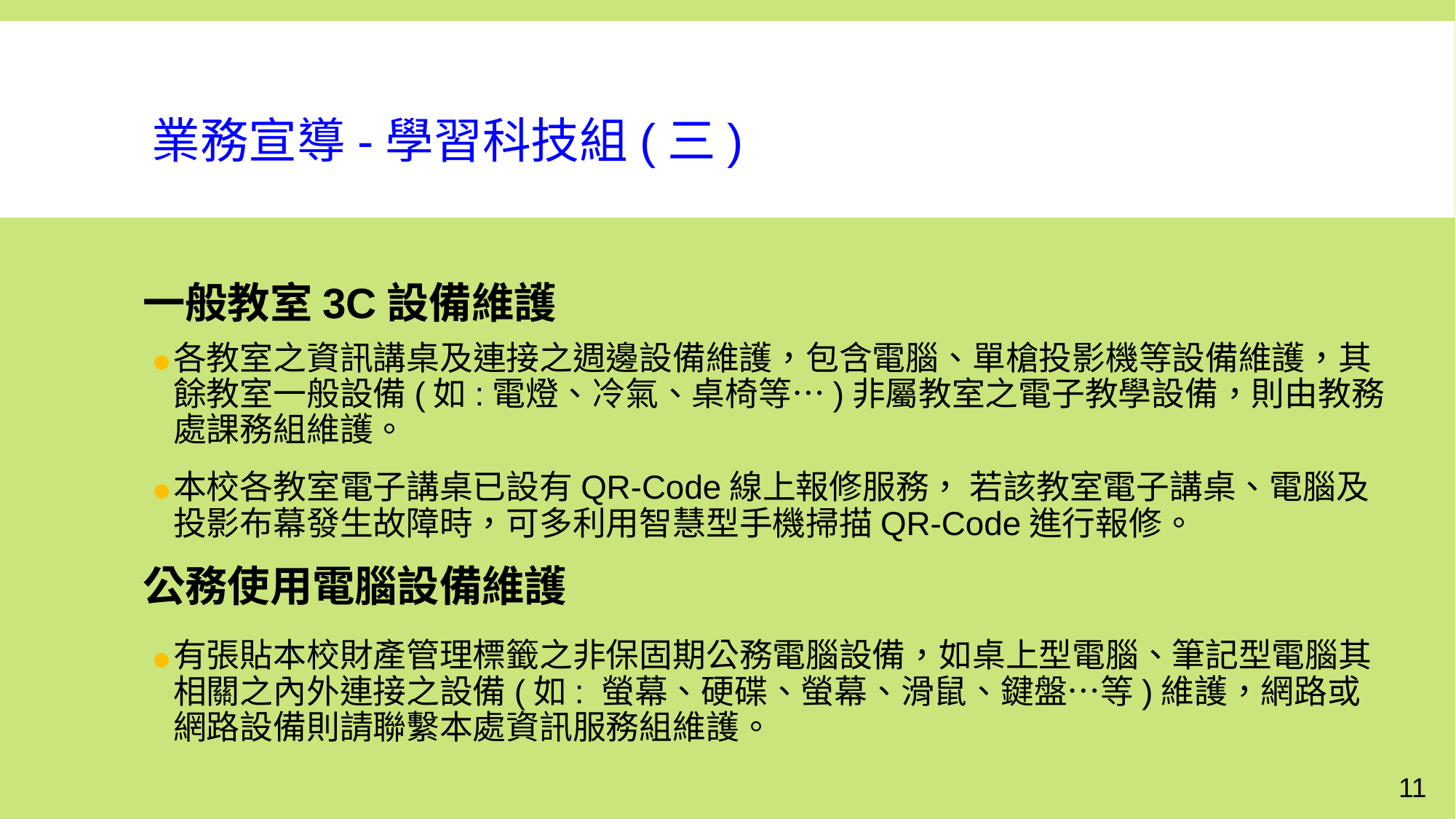

業務宣導-學習科技組(三)

一般教室3C設備維護
各教室之資訊講桌及連接之週邊設備維護，包含電腦、單槍投影機等設備維護，其餘教室一般設備(如:電燈、冷氣、桌椅等…)非屬教室之電子教學設備，則由教務處課務組維護。
本校各教室電子講桌已設有QR-Code線上報修服務， 若該教室電子講桌、電腦及投影布幕發生故障時，可多利用智慧型手機掃描QR-Code進行報修。

公務使用電腦設備維護
有張貼本校財產管理標籤之非保固期公務電腦設備，如桌上型電腦、筆記型電腦其相關之內外連接之設備(如: 螢幕、硬碟、螢幕、滑鼠、鍵盤…等)維護，網路或網路設備則請聯繫本處資訊服務組維護。

11